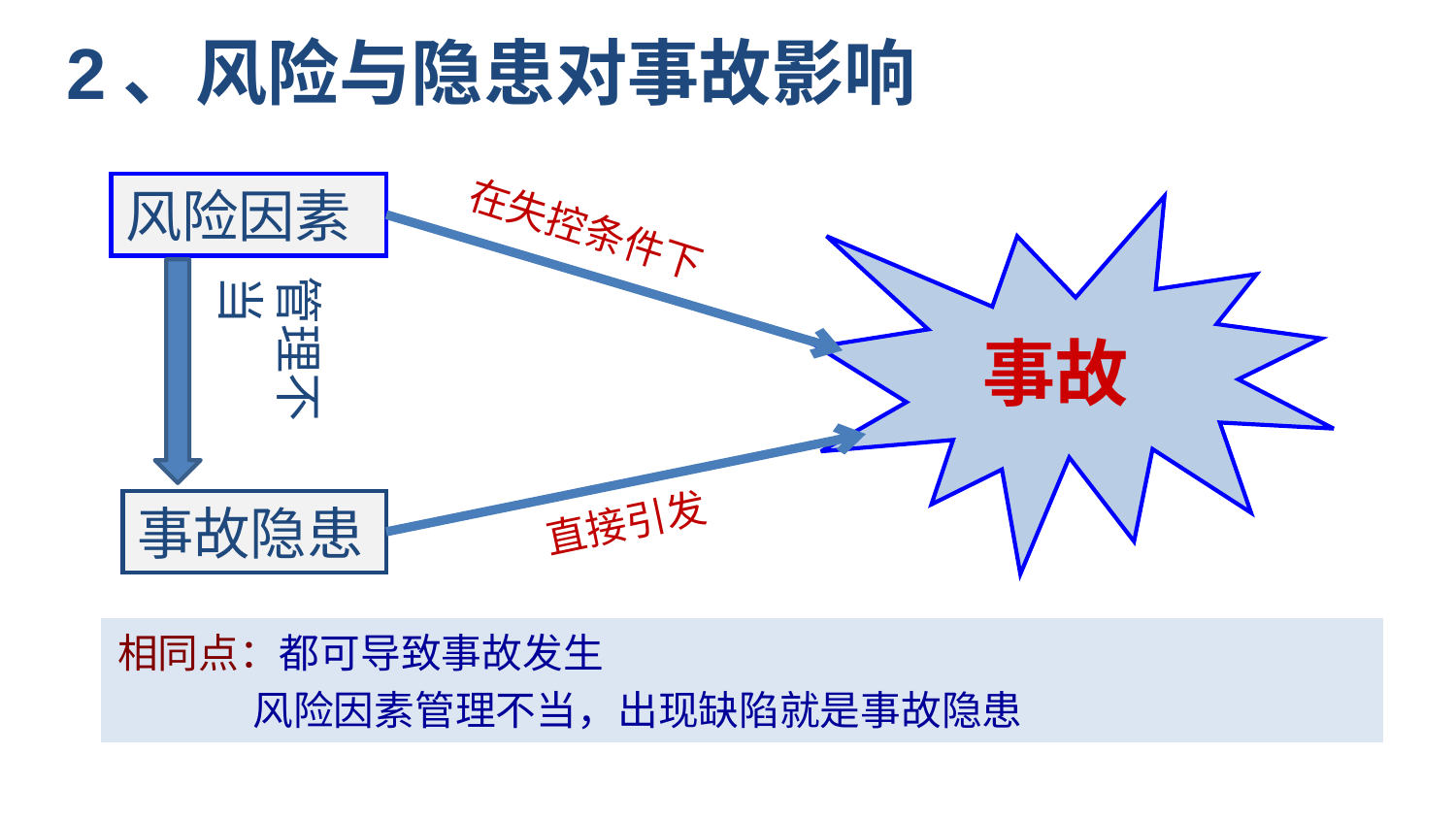

# 2、风险与隐患对事故影响
风险因素

在失控条件下

管理不当
事故
直接引发
事故隐患
相同点：都可导致事故发生
              风险因素管理不当，出现缺陷就是事故隐患